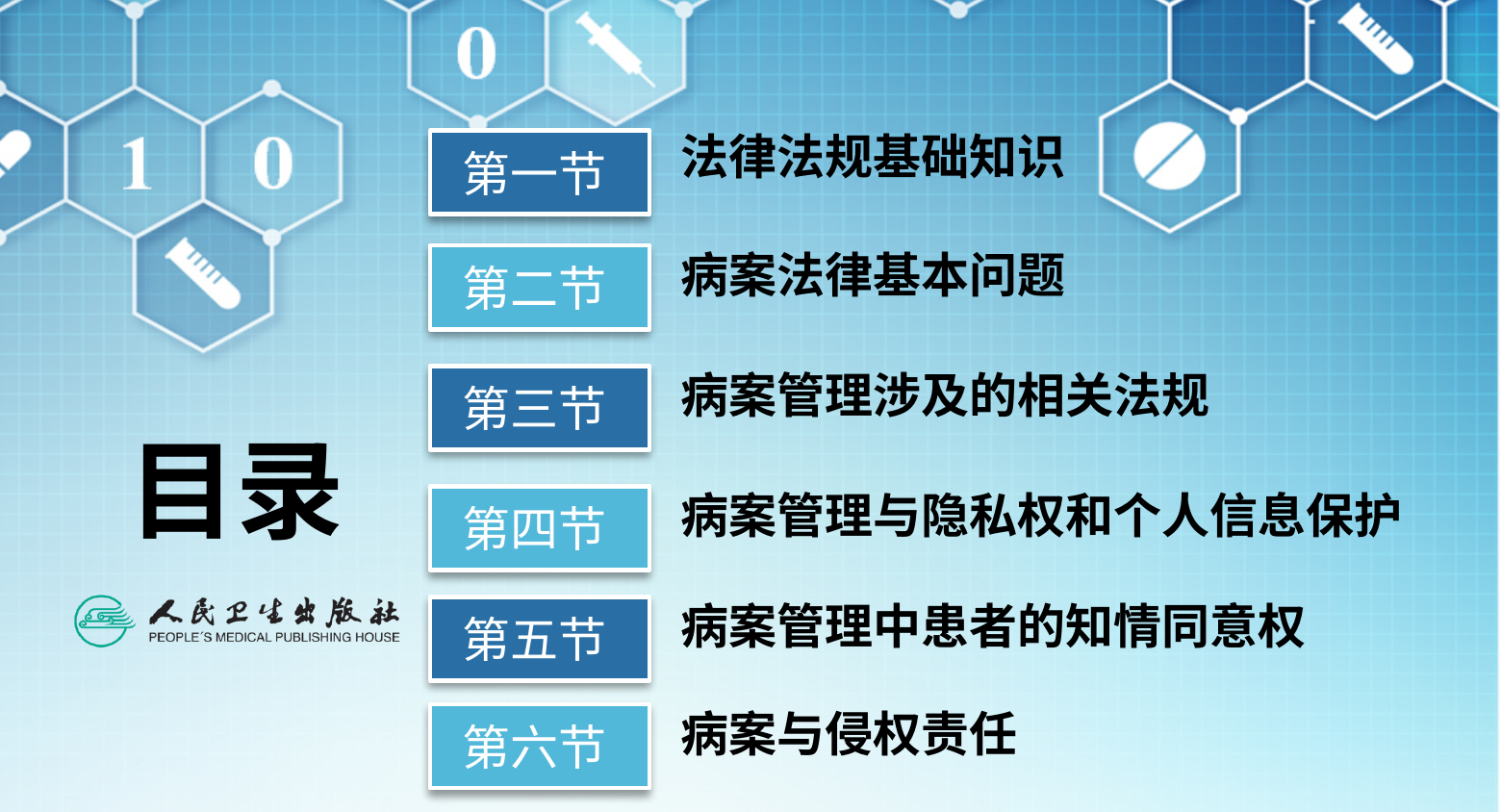

法律法规基础知识
第一节
病案法律基本问题
第二节
病案管理涉及的相关法规
第三节
病案管理与隐私权和个人信息保护
第四节
病案管理中患者的知情同意权
第五节
病案与侵权责任
第六节